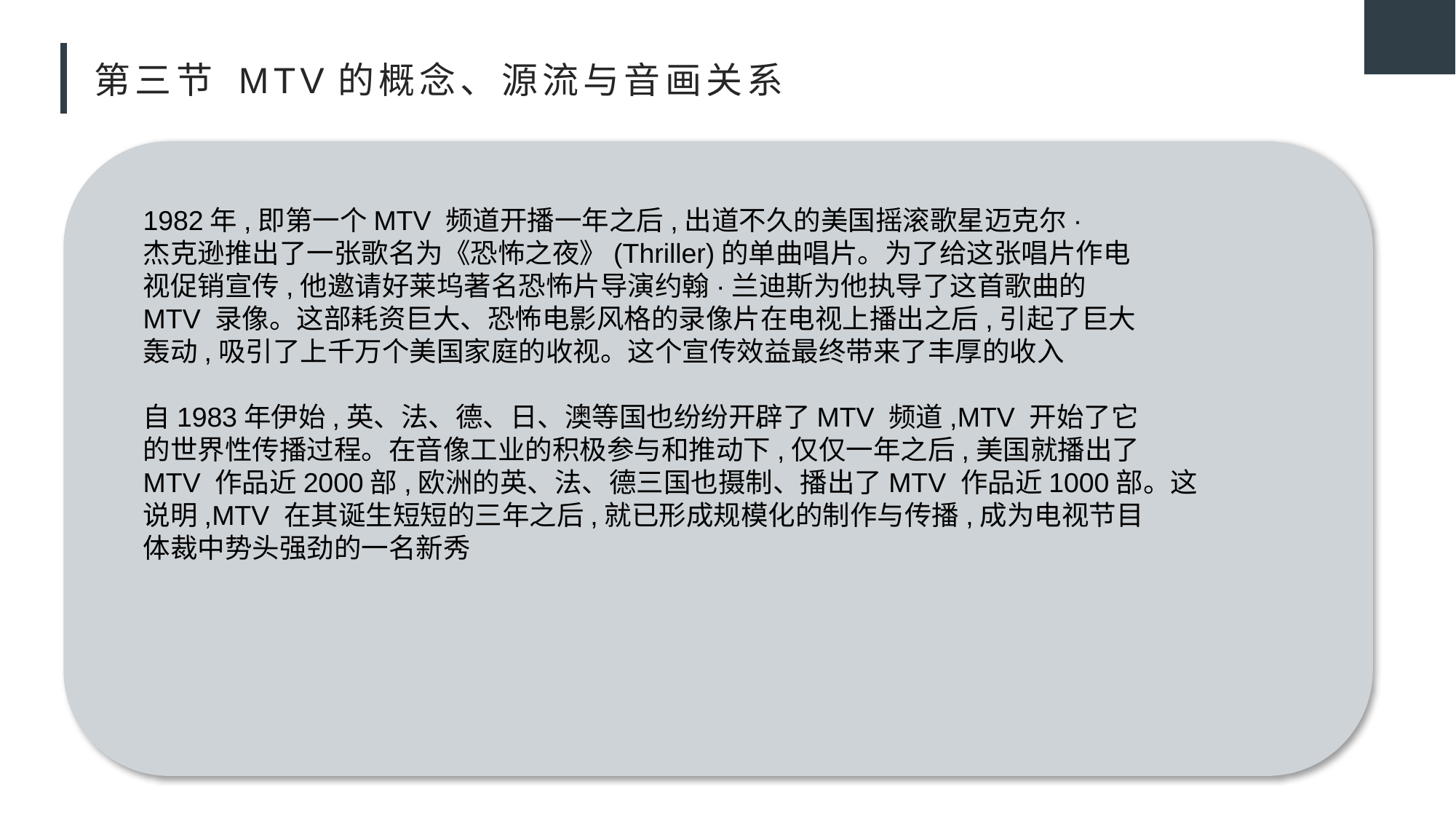

# 第三节 MTV的概念、源流与音画关系

1982年,即第一个MTV 频道开播一年之后,出道不久的美国摇滚歌星迈克尔·
杰克逊推出了一张歌名为《恐怖之夜》(Thriller)的单曲唱片。为了给这张唱片作电
视促销宣传,他邀请好莱坞著名恐怖片导演约翰·兰迪斯为他执导了这首歌曲的
MTV 录像。这部耗资巨大、恐怖电影风格的录像片在电视上播出之后,引起了巨大
轰动,吸引了上千万个美国家庭的收视。这个宣传效益最终带来了丰厚的收入

自1983年伊始,英、法、德、日、澳等国也纷纷开辟了MTV 频道,MTV 开始了它
的世界性传播过程。在音像工业的积极参与和推动下,仅仅一年之后,美国就播出了
MTV 作品近2000部,欧洲的英、法、德三国也摄制、播出了MTV 作品近1000部。这
说明,MTV 在其诞生短短的三年之后,就已形成规模化的制作与传播,成为电视节目
体裁中势头强劲的一名新秀